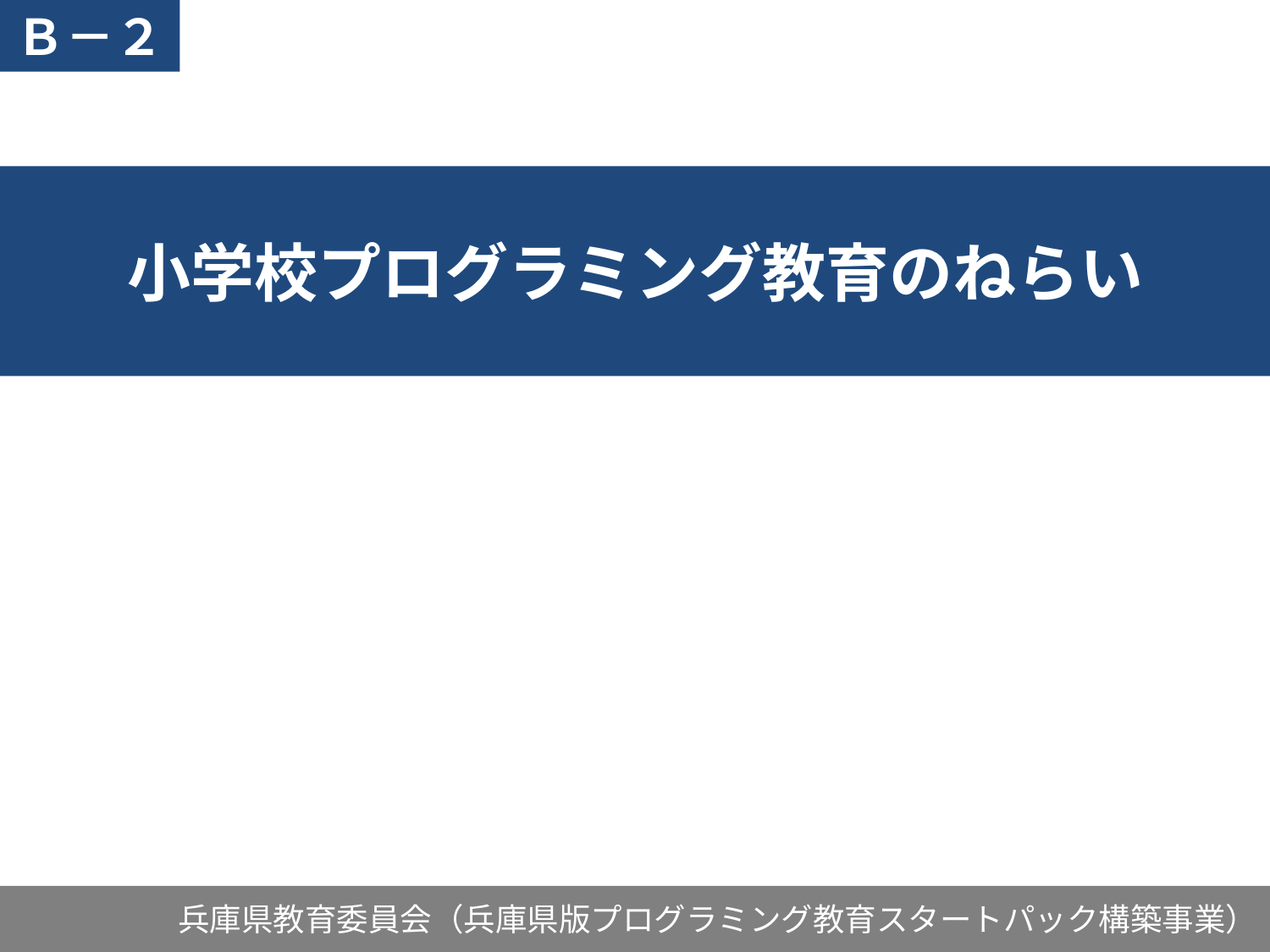

Ｂ－２
# 小学校プログラミング教育のねらい
兵庫県教育委員会（兵庫県版プログラミング教育スタートパック構築事業）